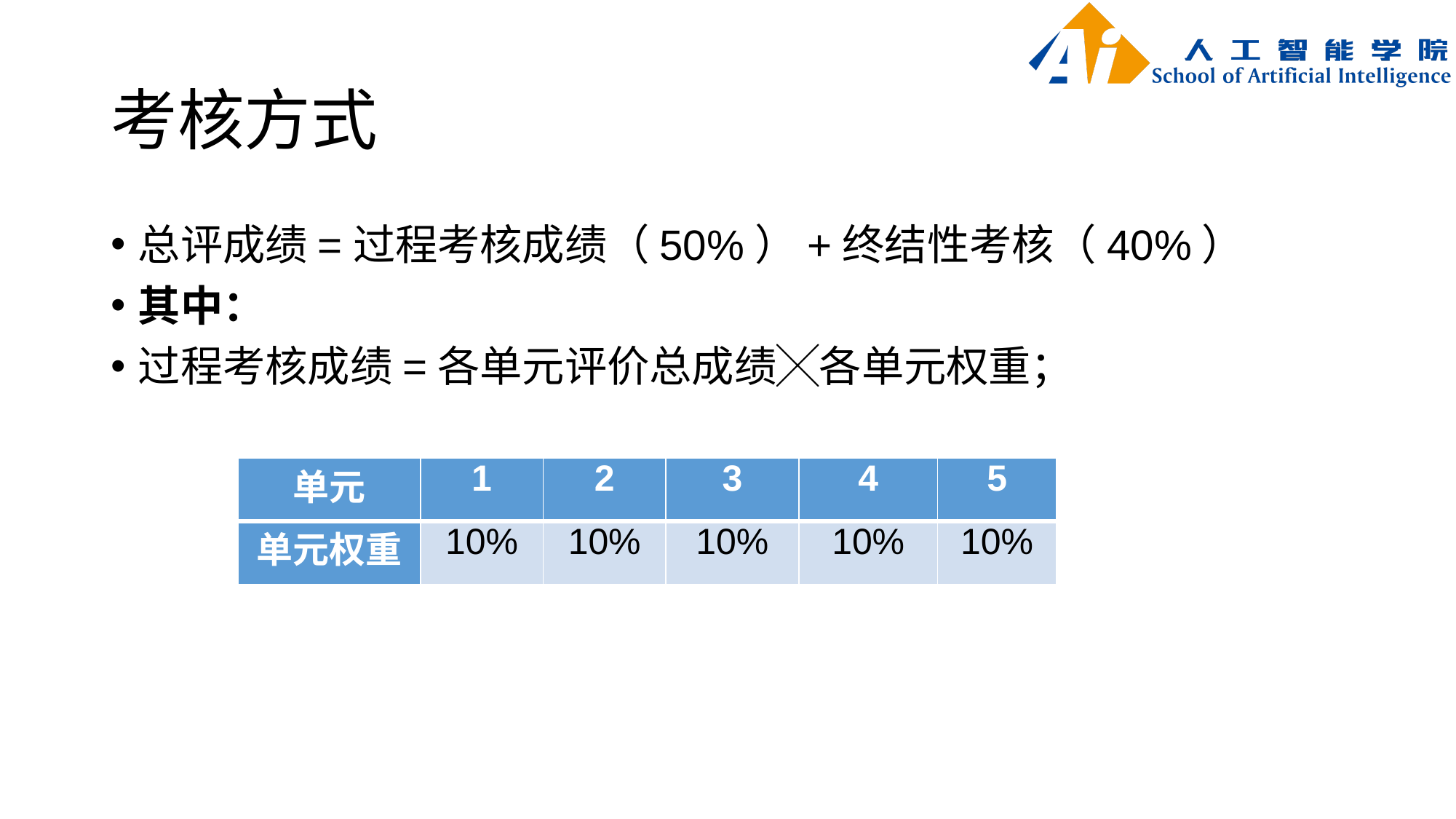

# 考核方式
总评成绩=过程考核成绩（50%）+终结性考核（40%）
其中：
过程考核成绩=各单元评价总成绩╳各单元权重；

| 单元 | 1 | 2 | 3 | 4 | 5 |
| --- | --- | --- | --- | --- | --- |
| 单元权重 | 10% | 10% | 10% | 10% | 10% |